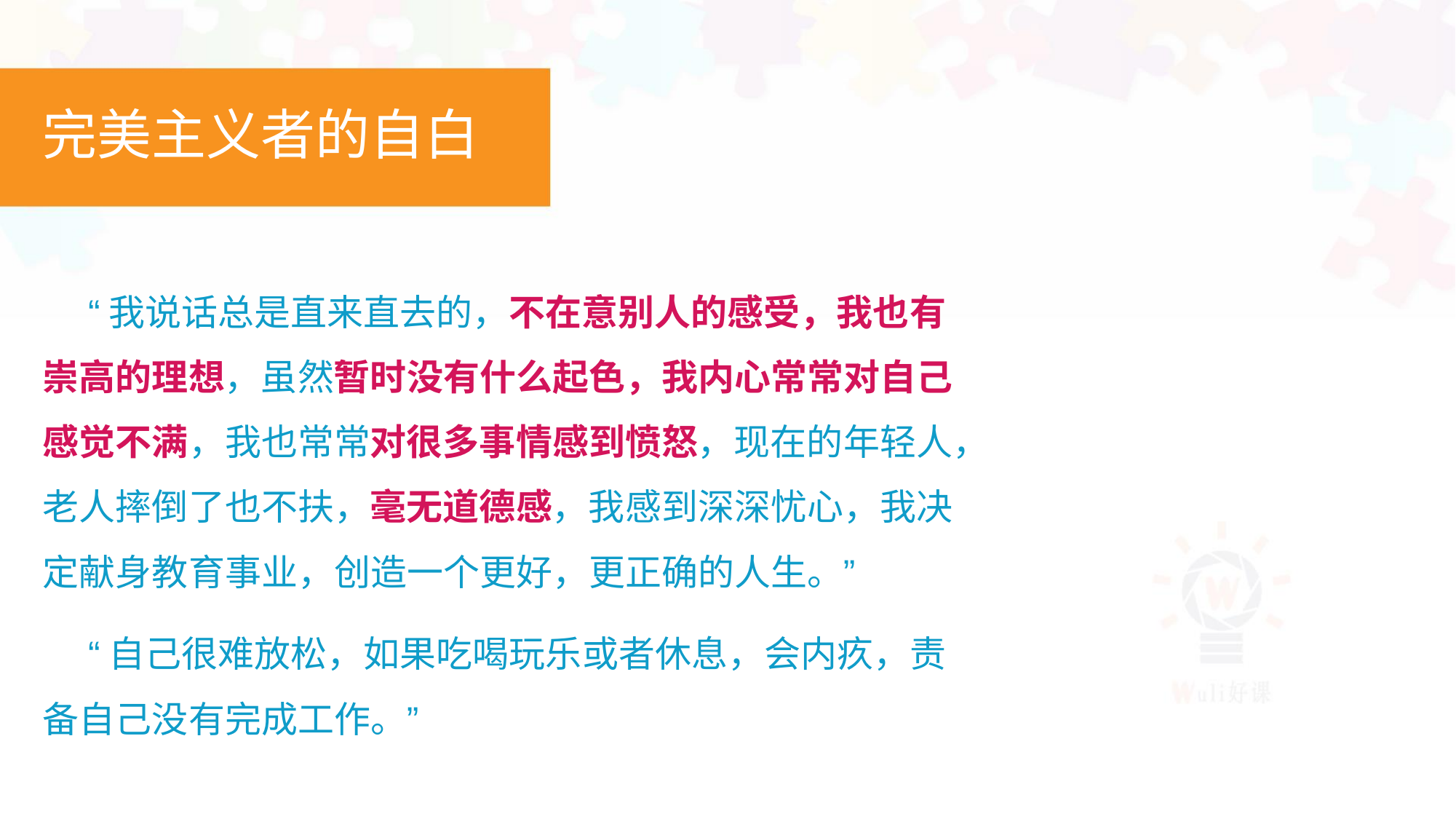

完美主义者的自白
“我说话总是直来直去的，不在意别人的感受，我也有
崇高的理想，虽然暂时没有什么起色，我内心常常对自己
感觉不满，我也常常对很多事情感到愤怒，现在的年轻人，
老人摔倒了也不扶，毫无道德感，我感到深深忧心，我决
定献身教育事业，创造一个更好，更正确的人生。”
“自己很难放松，如果吃喝玩乐或者休息，会内疚，责
备自己没有完成工作。”